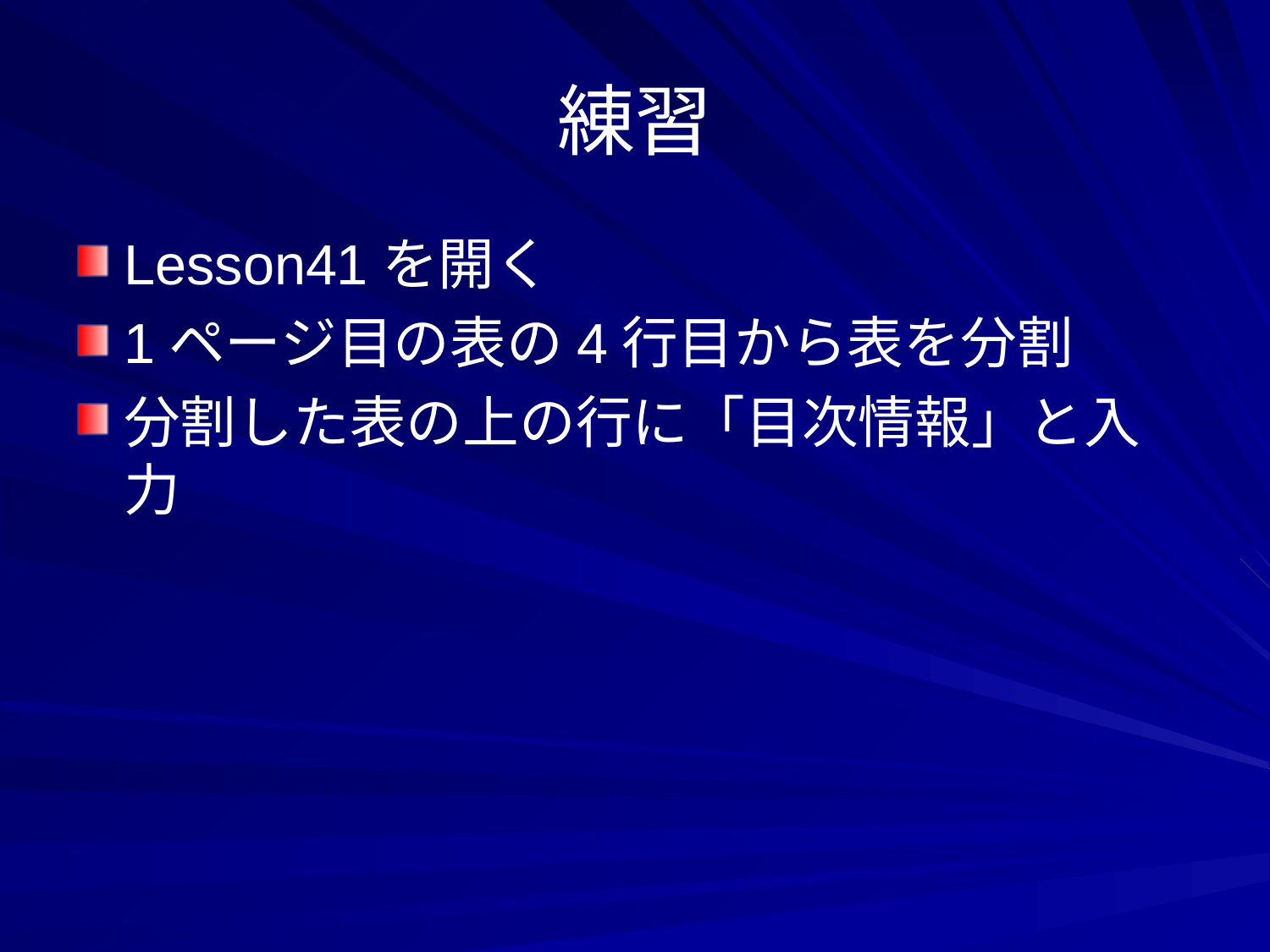

# 練習
Lesson41を開く
1ページ目の表の4行目から表を分割
分割した表の上の行に「目次情報」と入力